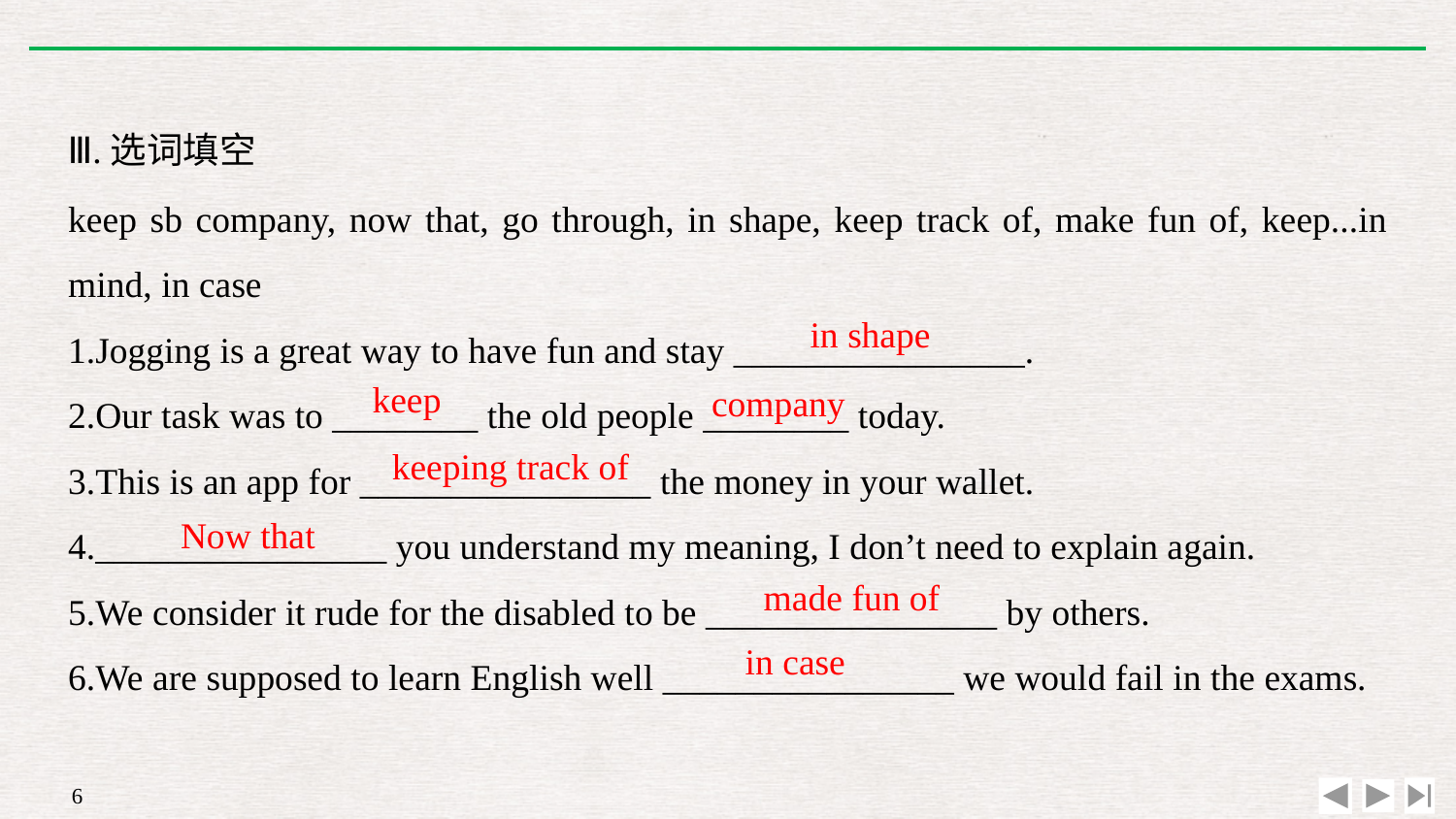

Ⅲ.选词填空
keep sb company, now that, go through, in shape, keep track of, make fun of, keep...in mind, in case
1.Jogging is a great way to have fun and stay ________________.
2.Our task was to ________ the old people ________ today.
3.This is an app for ________________ the money in your wallet.
4.________________ you understand my meaning, I don’t need to explain again.
5.We consider it rude for the disabled to be ________________ by others.
6.We are supposed to learn English well ________________ we would fail in the exams.
in shape
keep
company
keeping track of
Now that
made fun of
in case